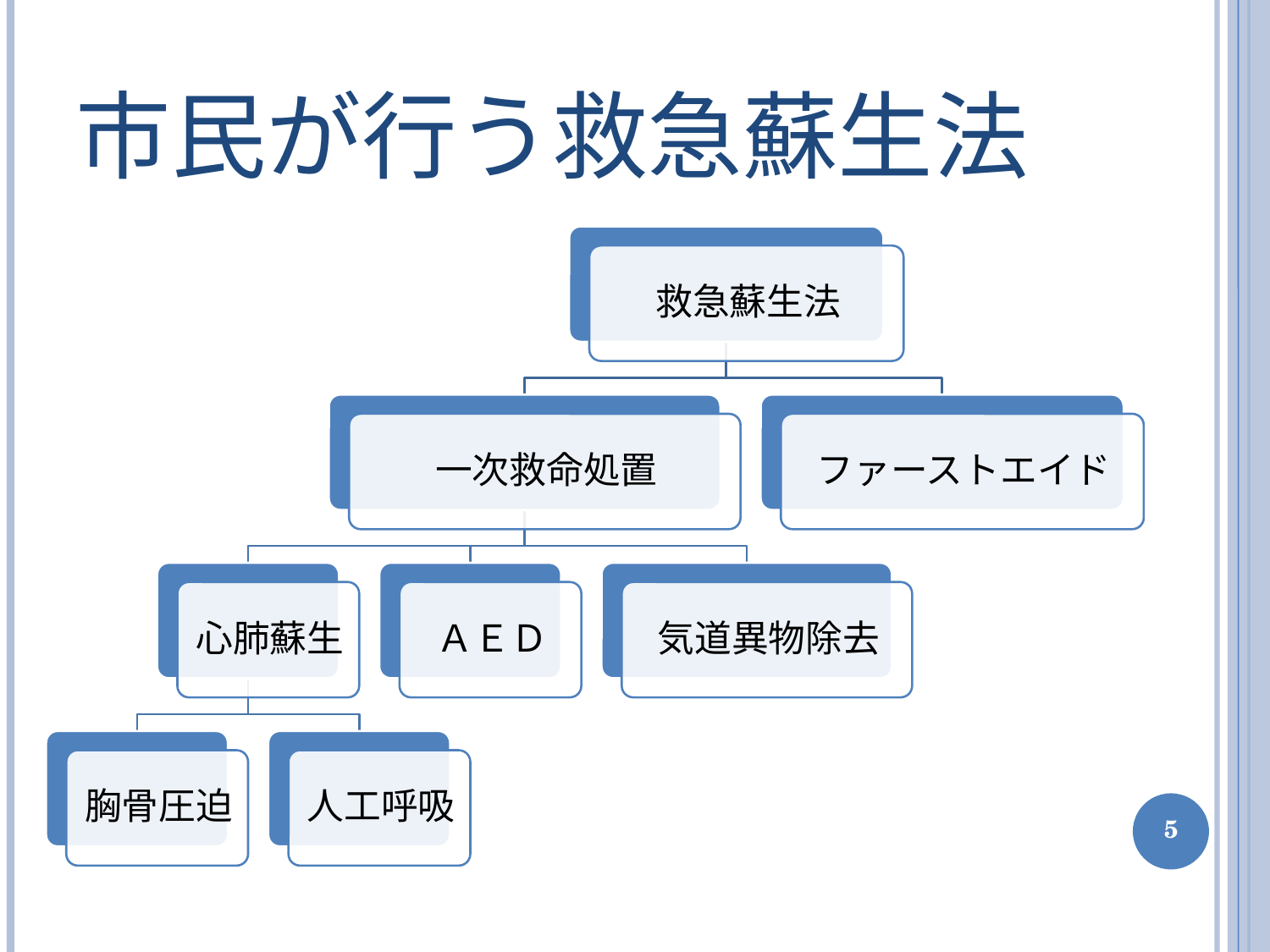

# 市民が行う救急蘇生法
救急蘇生法
一次救命処置
心肺蘇生
胸骨圧迫
人工呼吸
ＡＥＤ
気道異物除去
ファーストエイド
5